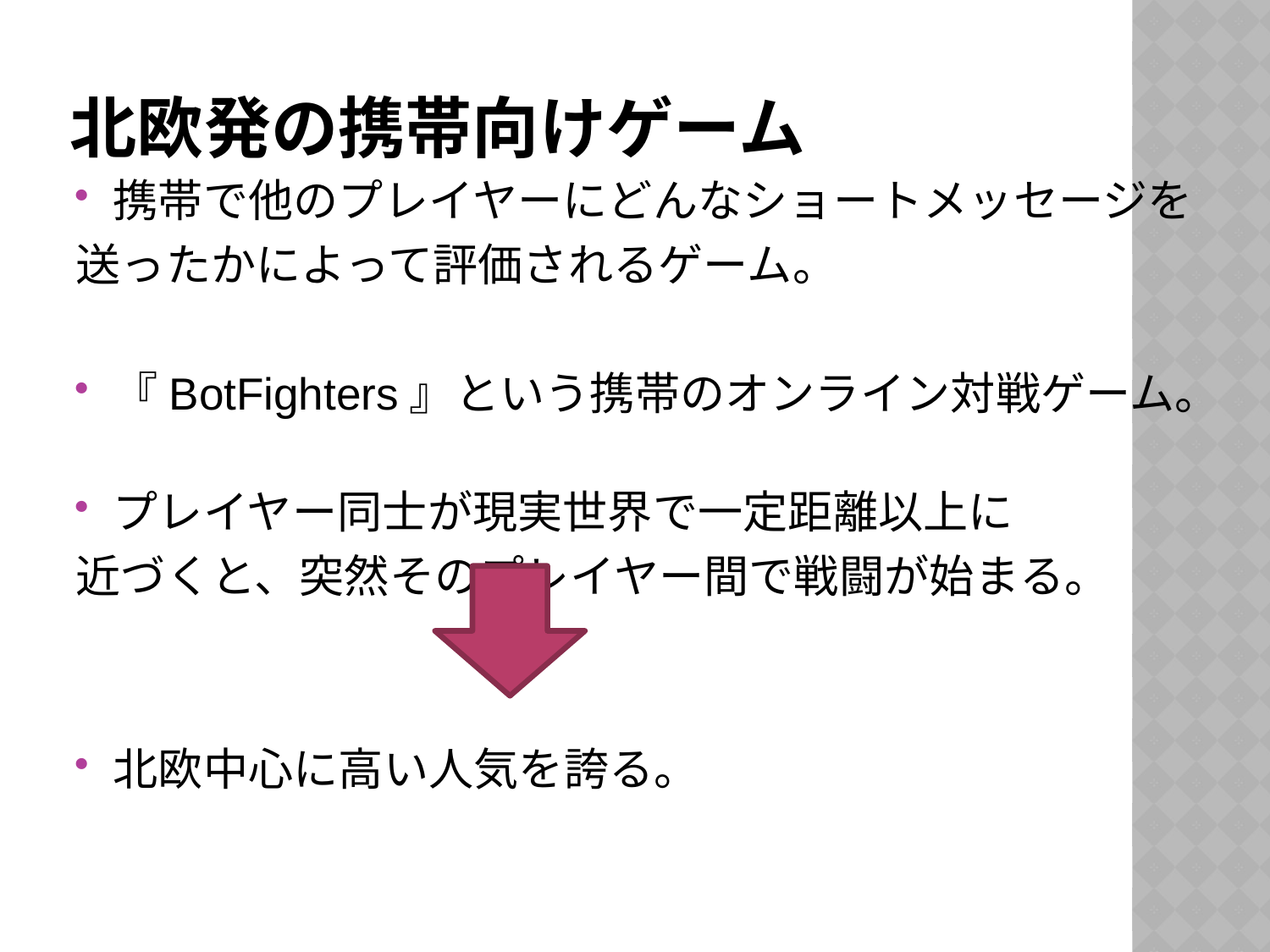

# 北欧発の携帯向けゲーム
携帯で他のプレイヤーにどんなショートメッセージを
送ったかによって評価されるゲーム。

『BotFighters』という携帯のオンライン対戦ゲーム。
プレイヤー同士が現実世界で一定距離以上に
近づくと、突然そのプレイヤー間で戦闘が始まる。

北欧中心に高い人気を誇る。